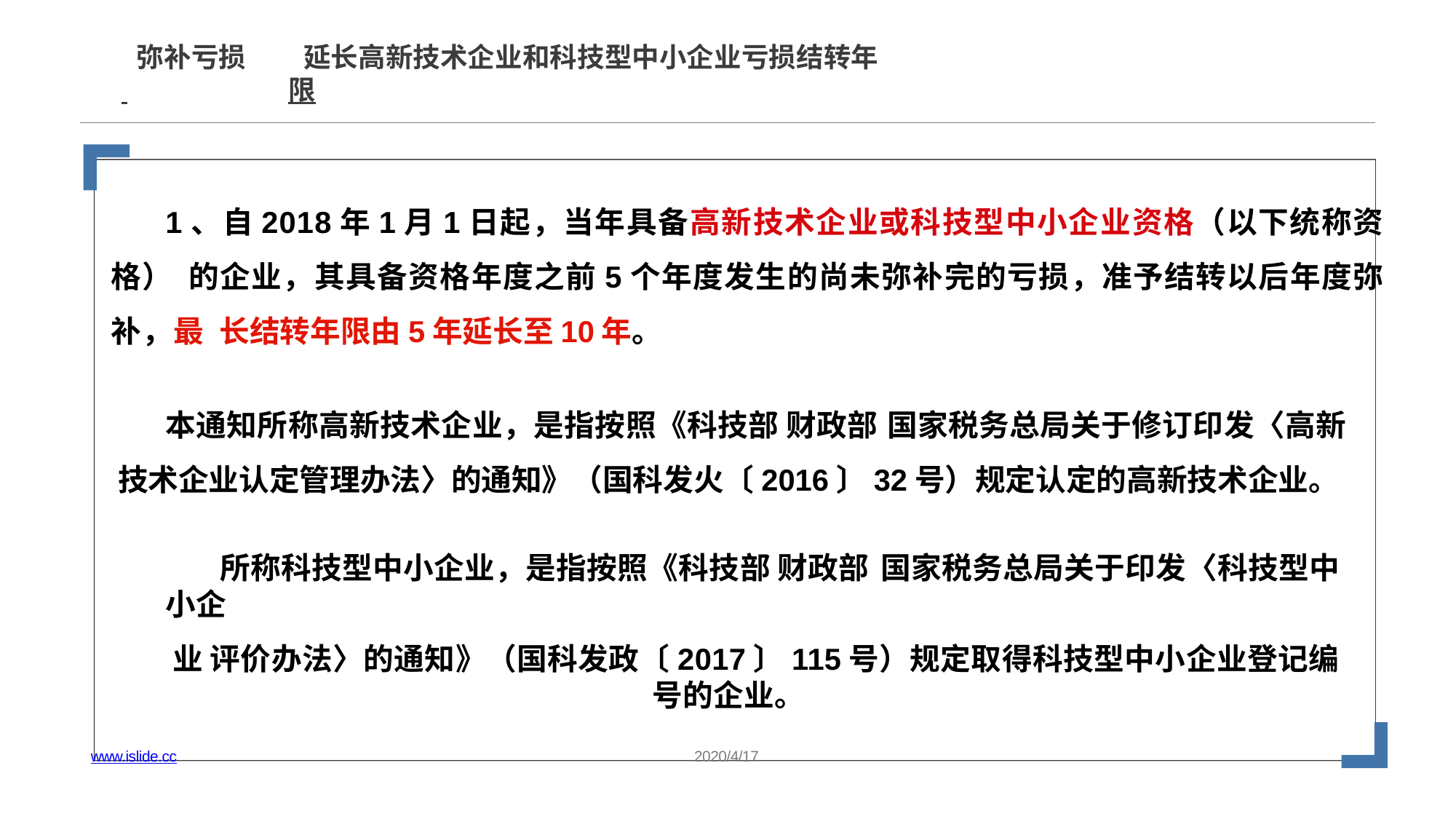

# 弥补亏损	延长高新技术企业和科技型中小企业亏损结转年
 	限

1、自2018年1月1日起，当年具备高新技术企业或科技型中小企业资格（以下统称资格）  的企业，其具备资格年度之前5个年度发生的尚未弥补完的亏损，准予结转以后年度弥补，最  长结转年限由5年延长至10年。

本通知所称高新技术企业，是指按照《科技部 财政部 国家税务总局关于修订印发〈高新  技术企业认定管理办法〉的通知》（国科发火〔2016〕32号）规定认定的高新技术企业。

所称科技型中小企业，是指按照《科技部 财政部 国家税务总局关于印发〈科技型中小企
业 评价办法〉的通知》（国科发政〔2017〕115号）规定取得科技型中小企业登记编号的企业。

www.islide.cc
2020/4/17